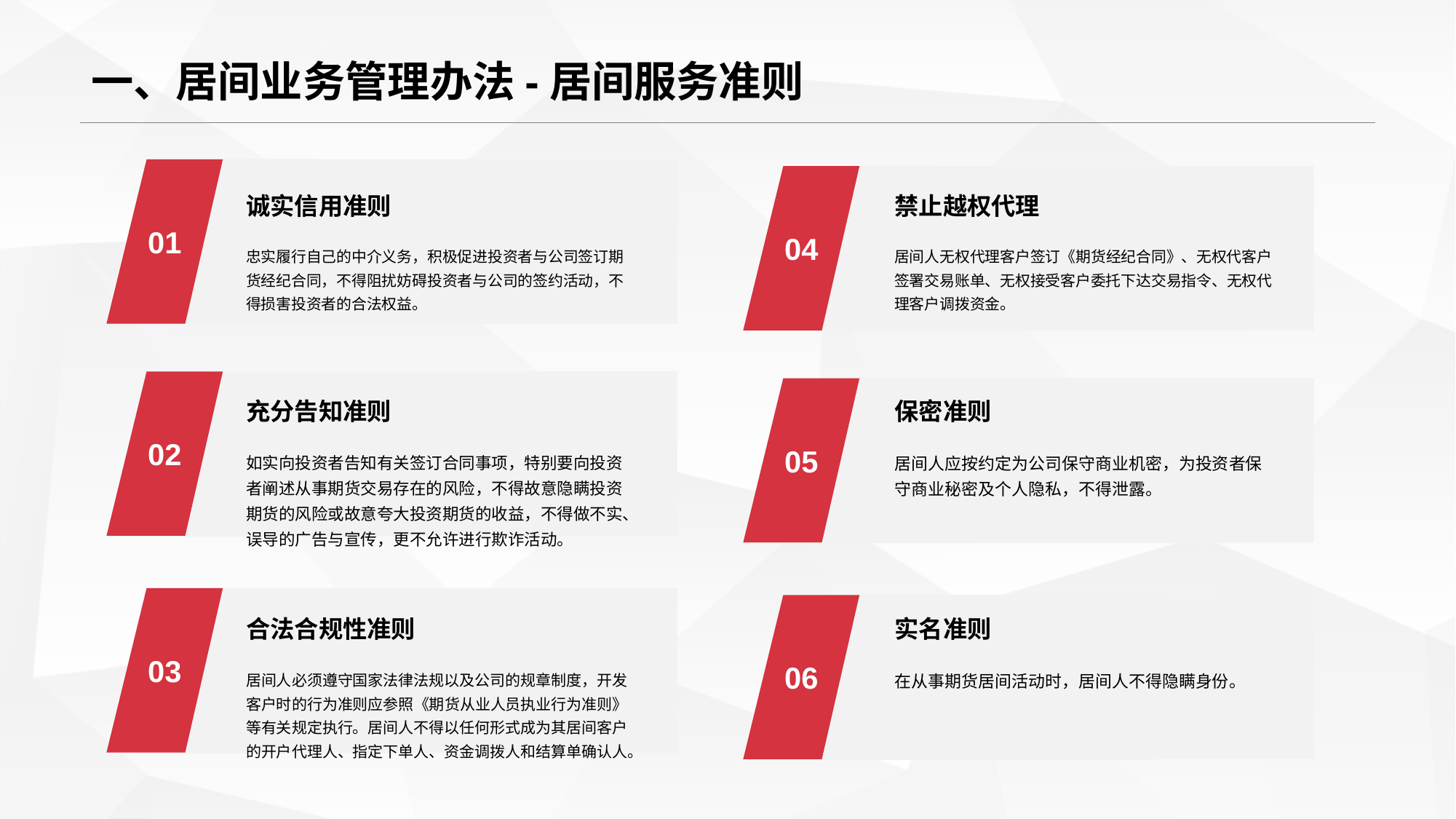

# 一、居间业务管理办法-居间服务准则

01

04
诚实信用准则
忠实履行自己的中介义务，积极促进投资者与公司签订期货经纪合同，不得阻扰妨碍投资者与公司的签约活动，不得损害投资者的合法权益。
充分告知准则
如实向投资者告知有关签订合同事项，特别要向投资者阐述从事期货交易存在的风险，不得故意隐瞒投资期货的风险或故意夸大投资期货的收益，不得做不实、误导的广告与宣传，更不允许进行欺诈活动。
合法合规性准则
居间人必须遵守国家法律法规以及公司的规章制度，开发客户时的行为准则应参照《期货从业人员执业行为准则》等有关规定执行。居间人不得以任何形式成为其居间客户的开户代理人、指定下单人、资金调拨人和结算单确认人。
禁止越权代理
居间人无权代理客户签订《期货经纪合同》、无权代客户签署交易账单、无权接受客户委托下达交易指令、无权代理客户调拨资金。
保密准则
居间人应按约定为公司保守商业机密，为投资者保守商业秘密及个人隐私，不得泄露。
实名准则
在从事期货居间活动时，居间人不得隐瞒身份。

02

05

03

06